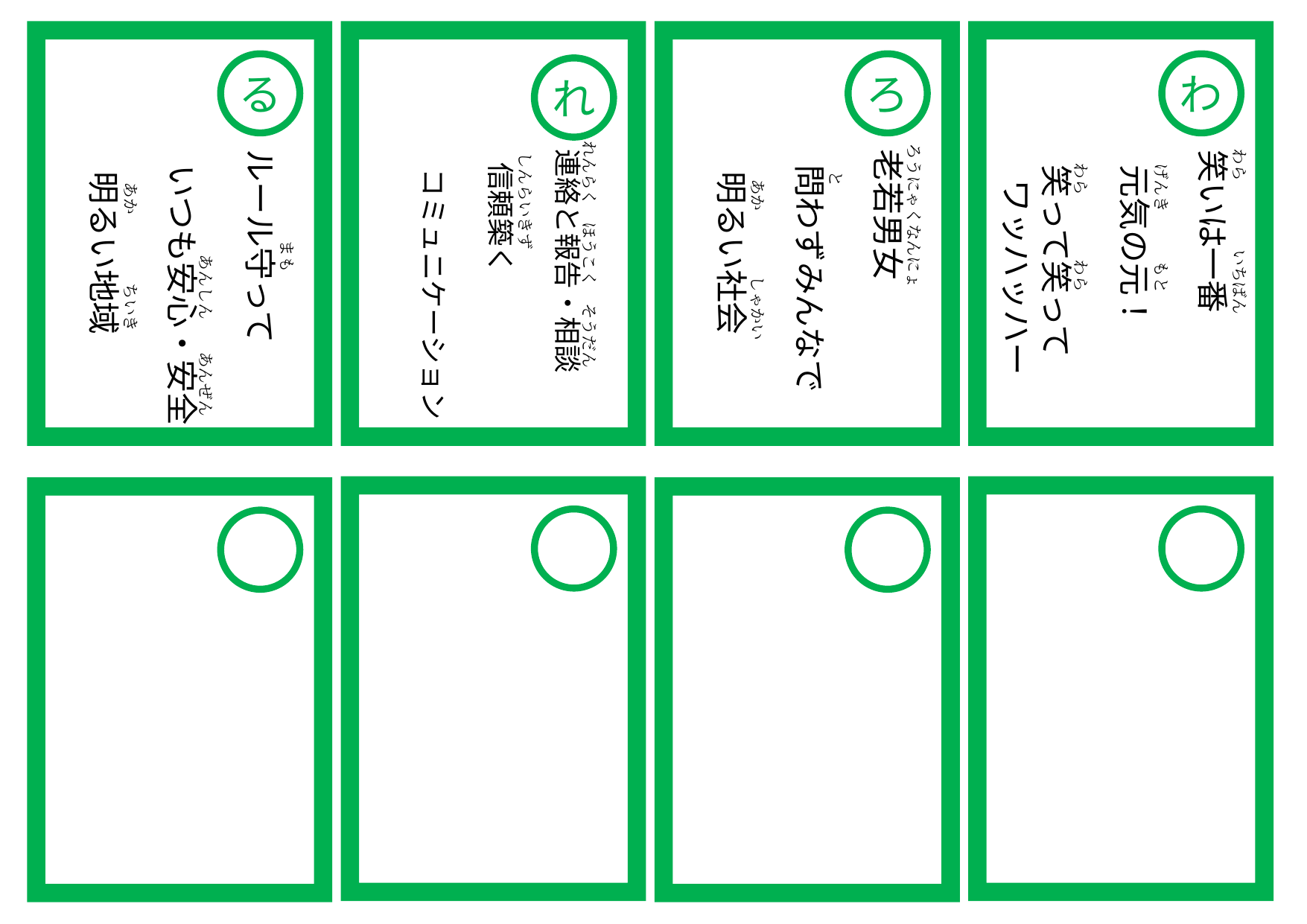

る
ろ
わ
  　　　　ろうにゃくなんにょ
れ
  　　　　 しんらいきず
  　　　　わら　　　　 いちばん
  　　　　と
  　　　わら　　　　わら
  　　　げんき　　　もと
  　　　あか　　　　しゃかい
  れんらく　ほうこく　そうだん
ルール守って

 いつも安心・安全

  明るい地域

連絡と報告・相談

 信頼築く

  コミュニケーション

老若男女

 問わずみんなで

  明るい社会

笑いは一番

 元気の元！

 笑って笑って
   ワッハッハー

  　あか　　　　 ちいき
  　　　　 まも
  　　　　 あんしん　　あんぜん